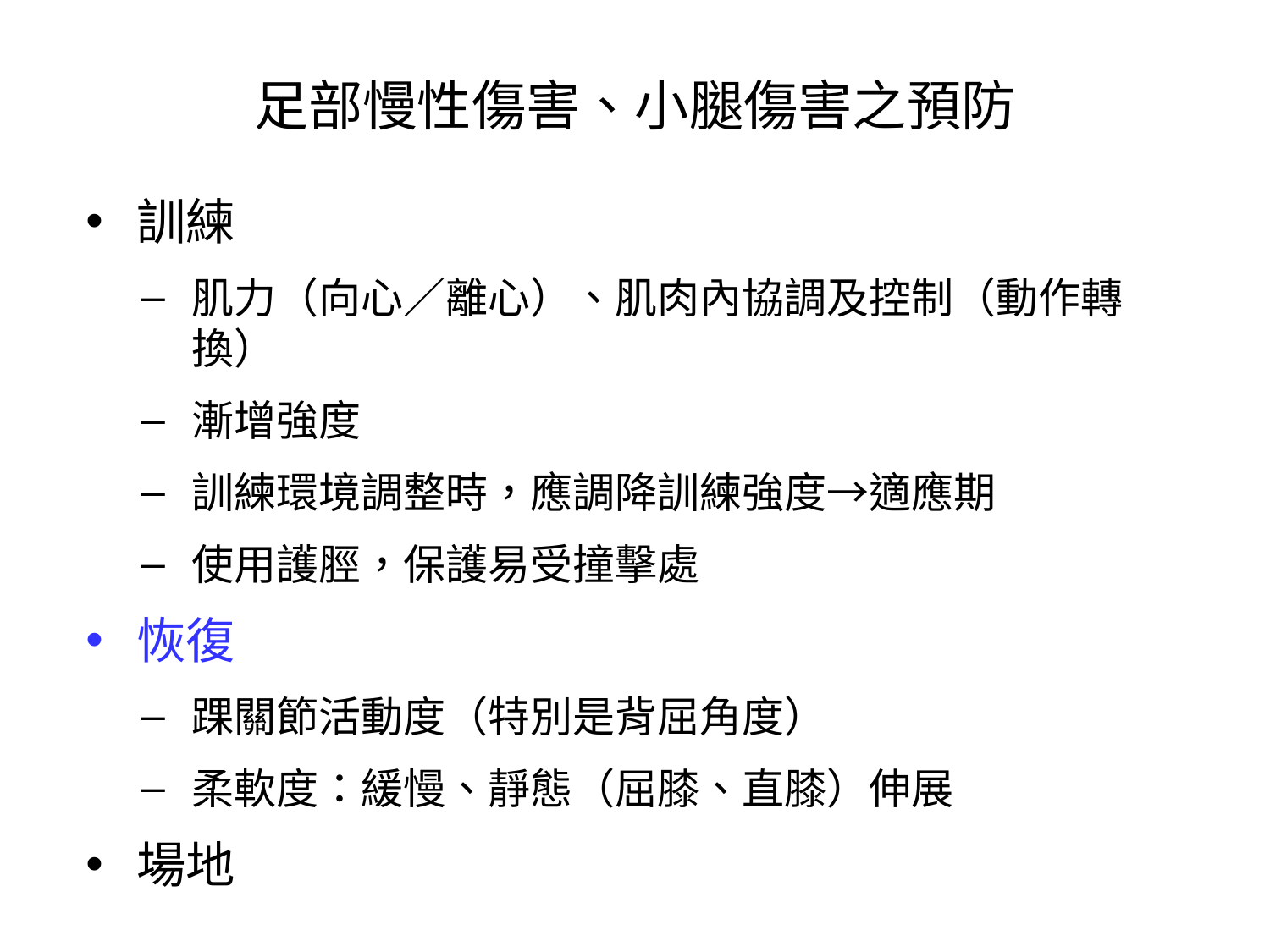

12
# 足部慢性傷害、小腿傷害之預防
訓練
肌力（向心／離心）、肌肉內協調及控制（動作轉換）
漸增強度
訓練環境調整時，應調降訓練強度→適應期
使用護脛，保護易受撞擊處
恢復
踝關節活動度（特別是背屈角度）
柔軟度：緩慢、靜態（屈膝、直膝）伸展
場地